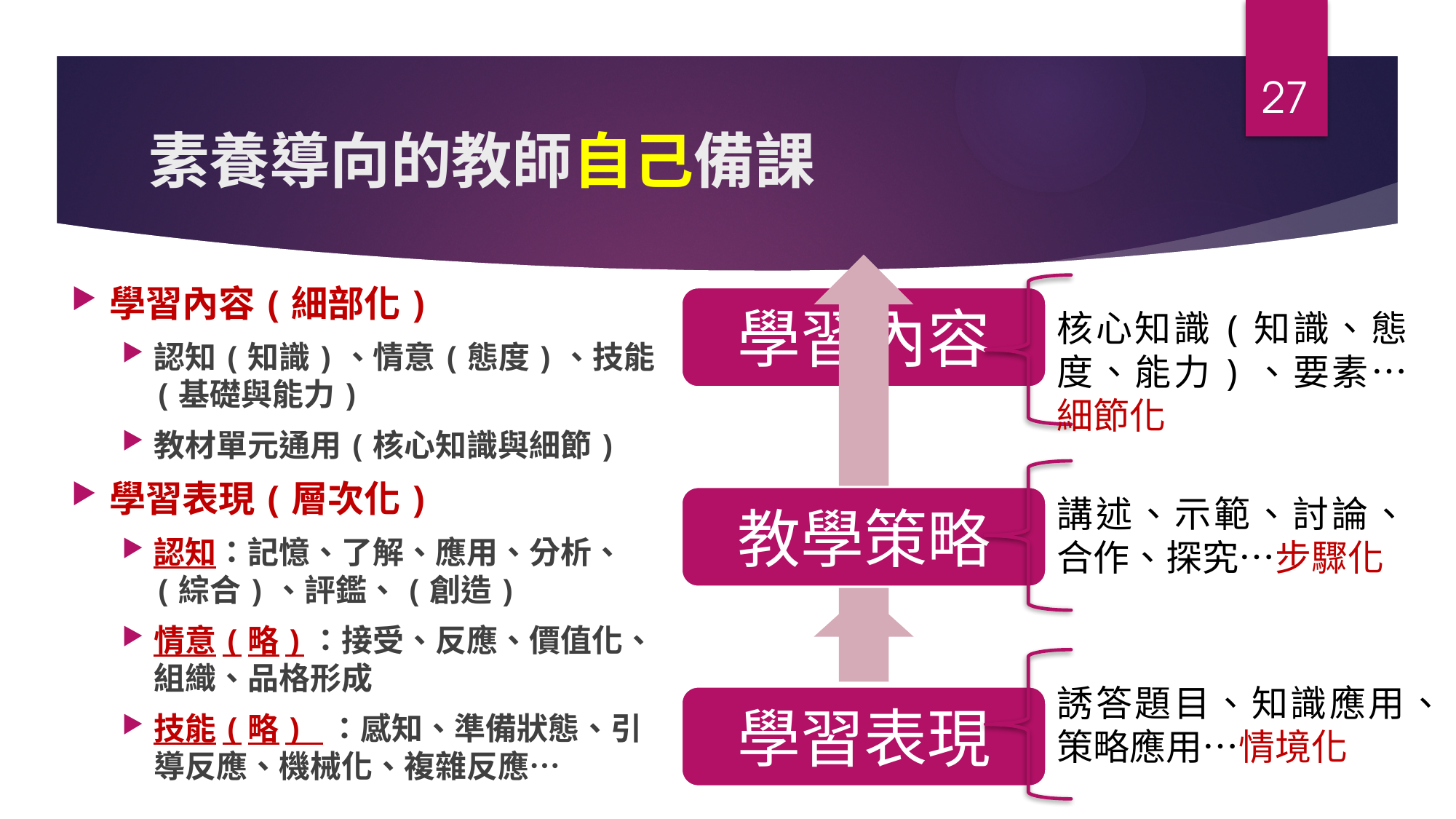

27
# 素養導向的教師自己備課
學習內容(細部化)
認知(知識)、情意(態度)、技能(基礎與能力)
教材單元通用(核心知識與細節)
學習表現(層次化)
認知：記憶、了解、應用、分析、(綜合)、評鑑、(創造)
情意(略)：接受、反應、價值化、組織、品格形成
技能(略) ：感知、準備狀態、引導反應、機械化、複雜反應…

學習內容
教學策略
學習表現
核心知識(知識、態度、能力)、要素…細節化

講述、示範、討論、合作、探究…步驟化

誘答題目、知識應用、策略應用…情境化